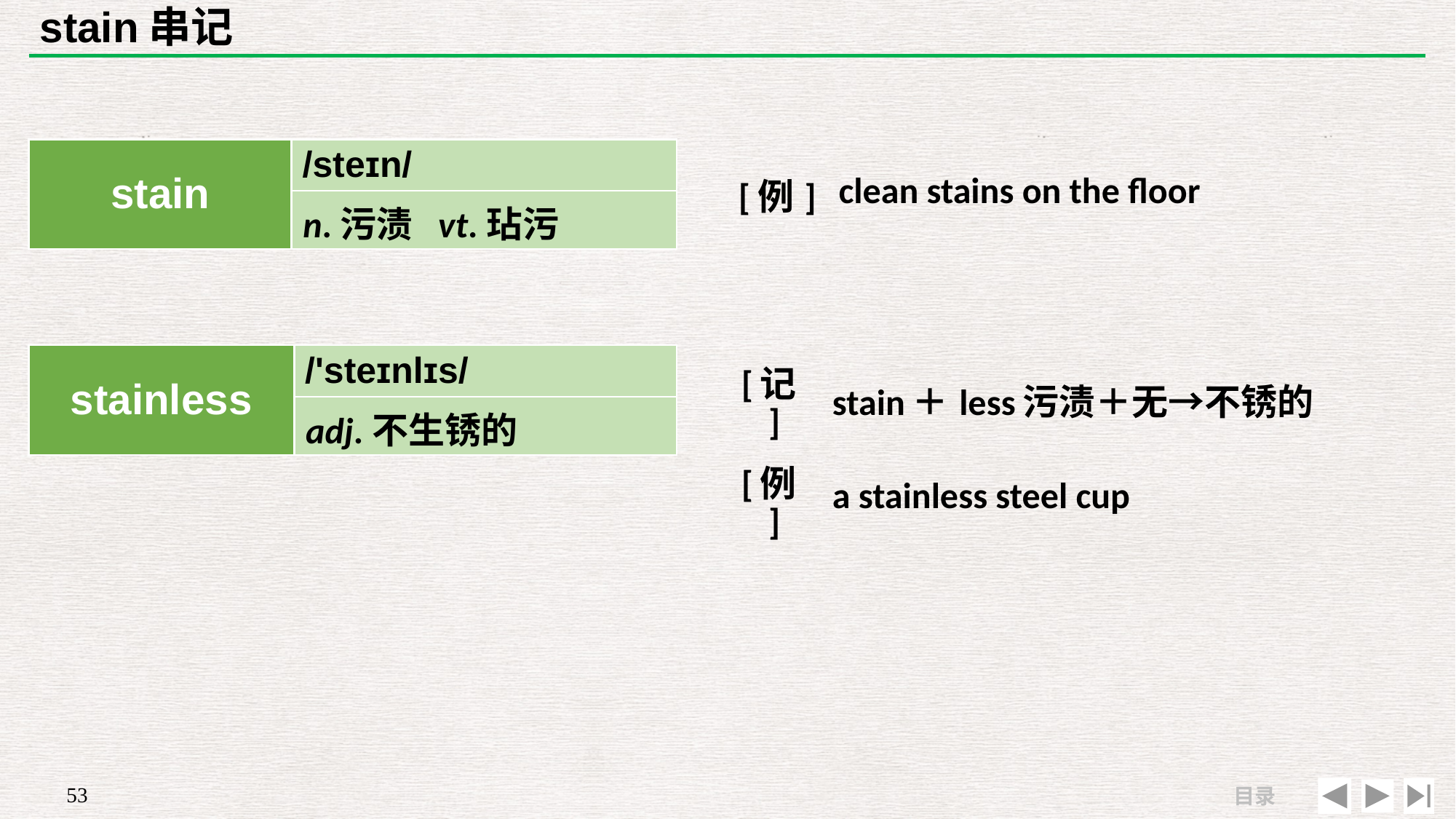

# stain串记

|  |  |
| --- | --- |
| [例] | clean stains on the floor |
| stain | /steɪn/ |
| --- | --- |
|  |  |
n.污渍  vt.玷污
| stainless | /'steɪnlɪs/ |
| --- | --- |
|  |  |
| [记] | stain＋less污渍＋无→不锈的 |
| --- | --- |
| [例] | a stainless steel cup |
adj.不生锈的